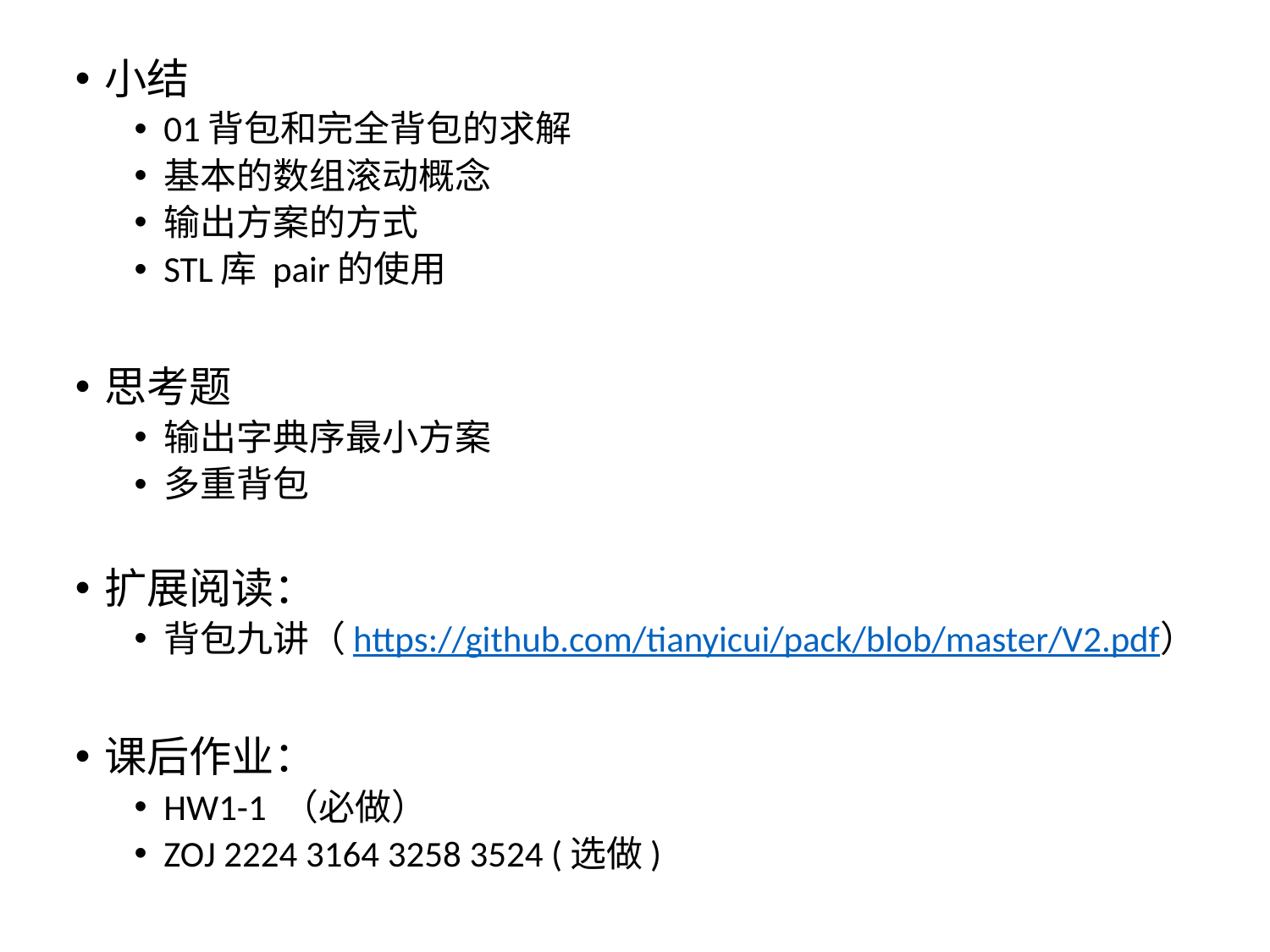

小结
01背包和完全背包的求解
基本的数组滚动概念
输出方案的方式
STL库 pair的使用

思考题
输出字典序最小方案
多重背包

扩展阅读：
背包九讲（https://github.com/tianyicui/pack/blob/master/V2.pdf）

课后作业：
HW1-1 （必做）
ZOJ 2224 3164 3258 3524 (选做)